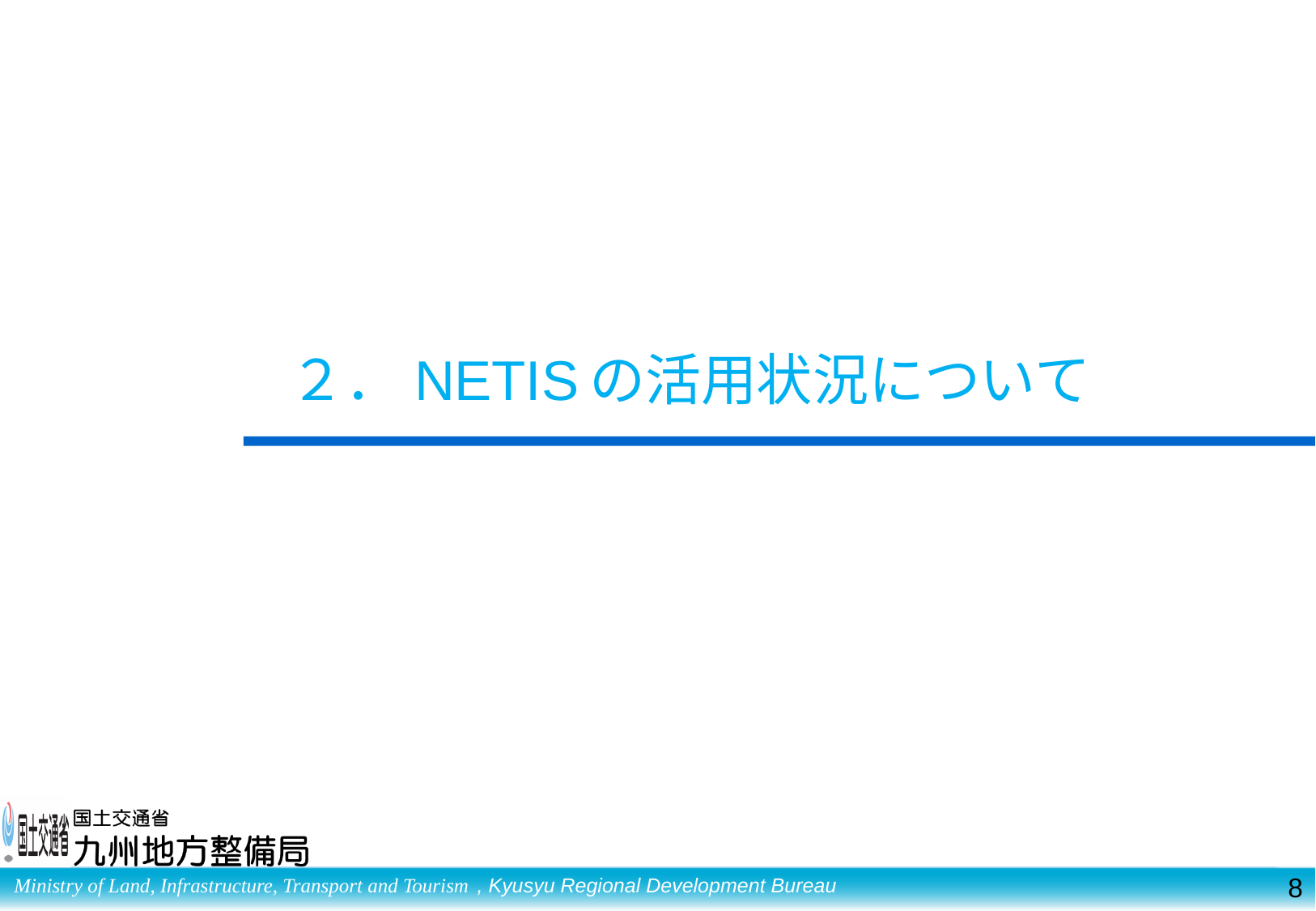

# ２．NETISの活用状況について
8
, Kyusyu Regional Development Bureau